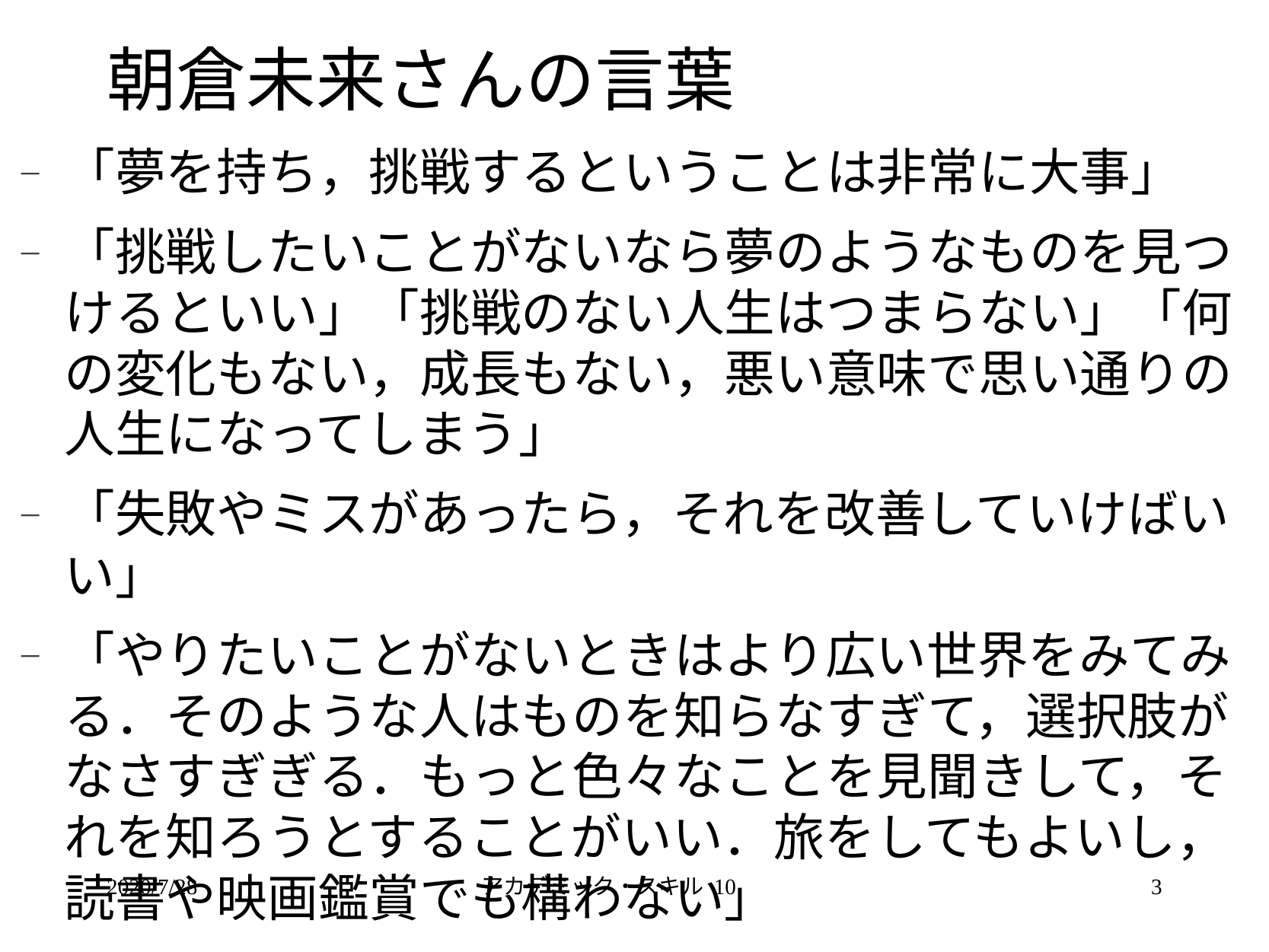

# 朝倉未来さんの言葉
「夢を持ち，挑戦するということは非常に大事」
「挑戦したいことがないなら夢のようなものを見つけるといい」「挑戦のない人生はつまらない」「何の変化もない，成長もない，悪い意味で思い通りの人生になってしまう」
「失敗やミスがあったら，それを改善していけばいい」
「やりたいことがないときはより広い世界をみてみる．そのような人はものを知らなすぎて，選択肢がなさすぎぎる．もっと色々なことを見聞きして，それを知ろうとすることがいい．旅をしてもよいし，読書や映画鑑賞でも構わない」
2020/7/28
アカデミック・スキル 10
3